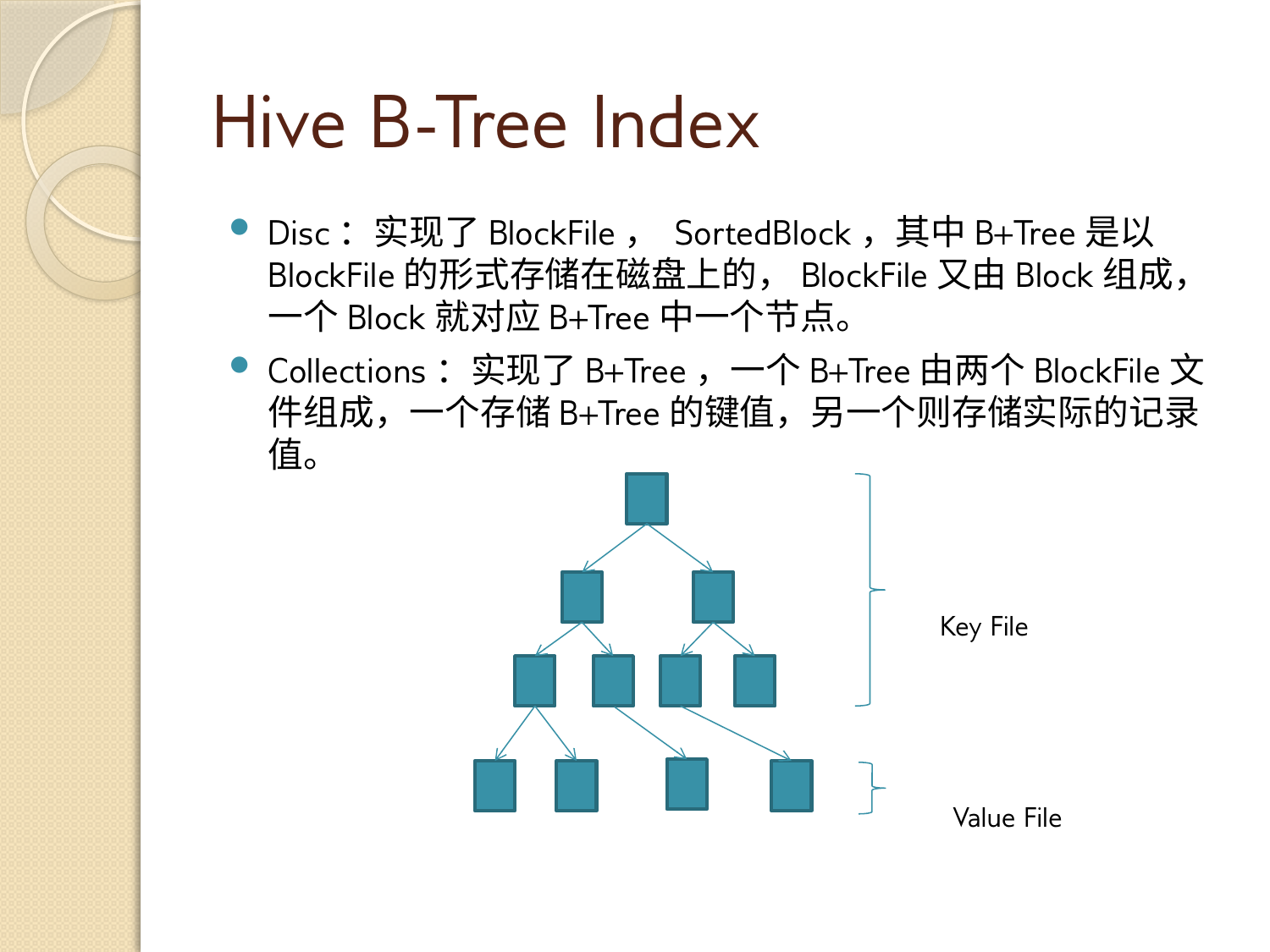

# Hive B-Tree Index
Disc：实现了BlockFile， SortedBlock，其中B+Tree是以BlockFile的形式存储在磁盘上的，BlockFile又由Block组成，一个Block就对应B+Tree中一个节点。
Collections：实现了B+Tree，一个B+Tree由两个BlockFile文件组成，一个存储B+Tree的键值，另一个则存储实际的记录值。

                                                                                    Key File

                                                                Value File